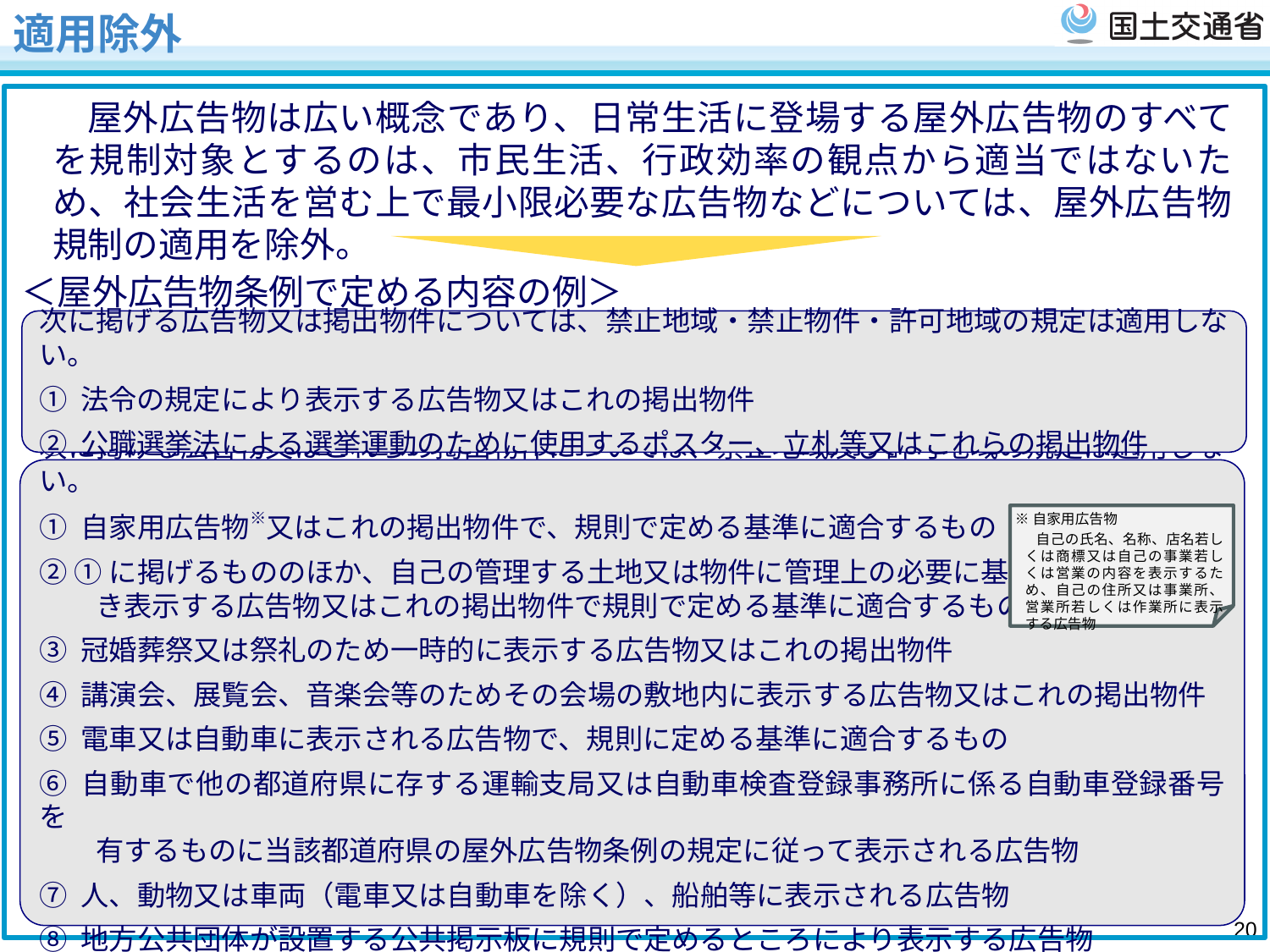

# 適用除外

屋外広告物は広い概念であり、日常生活に登場する屋外広告物のすべてを規制対象とするのは、市民生活、行政効率の観点から適当ではないため、社会生活を営む上で最小限必要な広告物などについては、屋外広告物規制の適用を除外。

＜屋外広告物条例で定める内容の例＞
次に掲げる広告物又は掲出物件については、禁止地域・禁止物件・許可地域の規定は適用しない。
① 法令の規定により表示する広告物又はこれの掲出物件
② 公職選挙法による選挙運動のために使用するポスター、立札等又はこれらの掲出物件
次に掲げる広告物又はこれらの掲出物件については、禁止地域及び許可地域の規定は適用しない。
① 自家用広告物※又はこれの掲出物件で、規則で定める基準に適合するもの
② ①に掲げるもののほか、自己の管理する土地又は物件に管理上の必要に基づ
　　き表示する広告物又はこれの掲出物件で規則で定める基準に適合するもの
③ 冠婚葬祭又は祭礼のため一時的に表示する広告物又はこれの掲出物件
④ 講演会、展覧会、音楽会等のためその会場の敷地内に表示する広告物又はこれの掲出物件
⑤ 電車又は自動車に表示される広告物で、規則に定める基準に適合するもの
⑥ 自動車で他の都道府県に存する運輸支局又は自動車検査登録事務所に係る自動車登録番号を
　　有するものに当該都道府県の屋外広告物条例の規定に従って表示される広告物
⑦ 人、動物又は車両（電車又は自動車を除く）、船舶等に表示される広告物
⑧ 地方公共団体が設置する公共掲示板に規則で定めるところにより表示する広告物
※自家用広告物
     自己の氏名、名称、店名若しくは商標又は自己の事業若しくは営業の内容を表示するため、自己の住所又は事業所、営業所若しくは作業所に表示する広告物
20